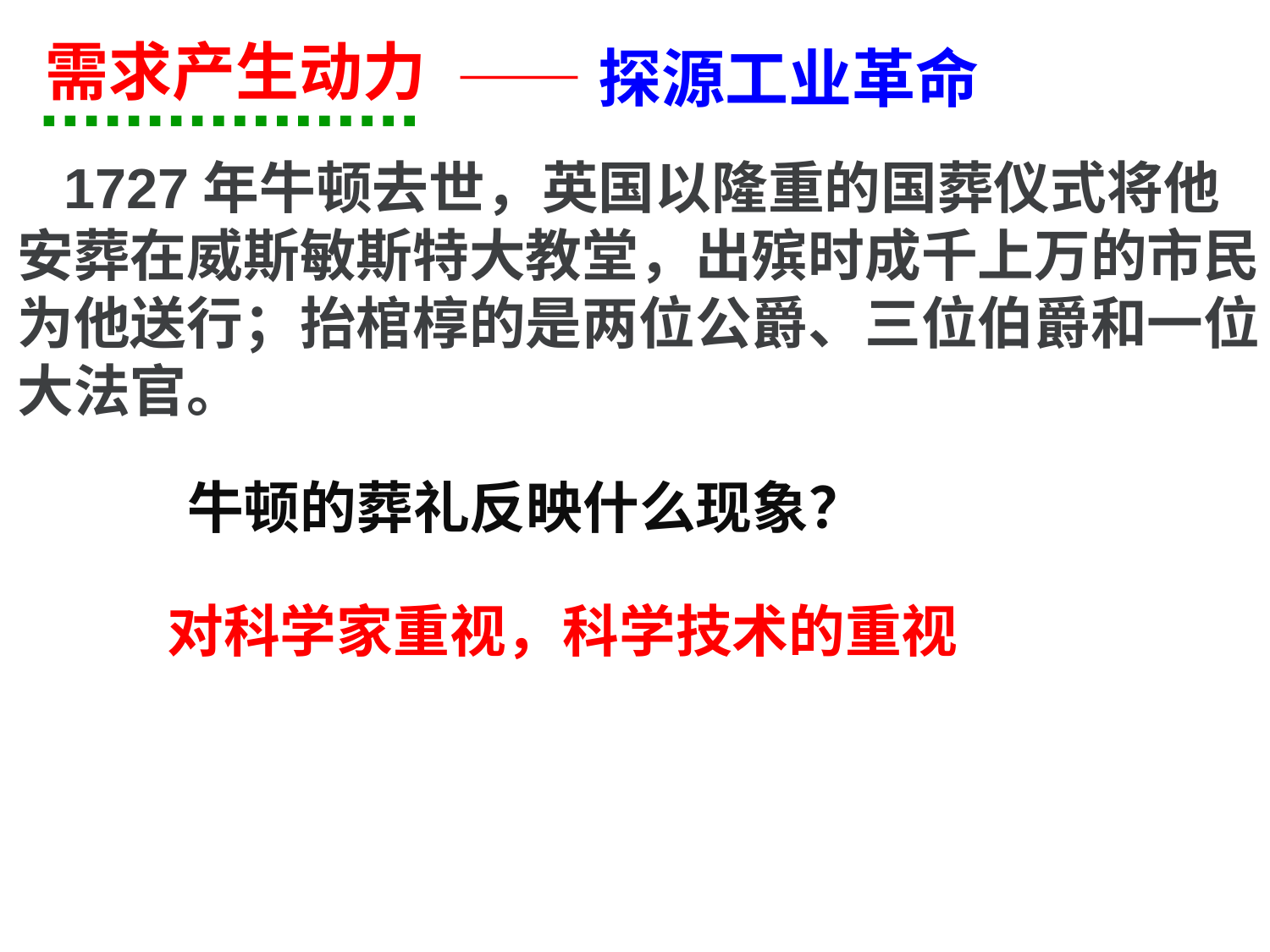

需求产生动力
——探源工业革命

   1727年牛顿去世，英国以隆重的国葬仪式将他安葬在威斯敏斯特大教堂，出殡时成千上万的市民为他送行；抬棺椁的是两位公爵、三位伯爵和一位大法官。
牛顿的葬礼反映什么现象？
对科学家重视，科学技术的重视